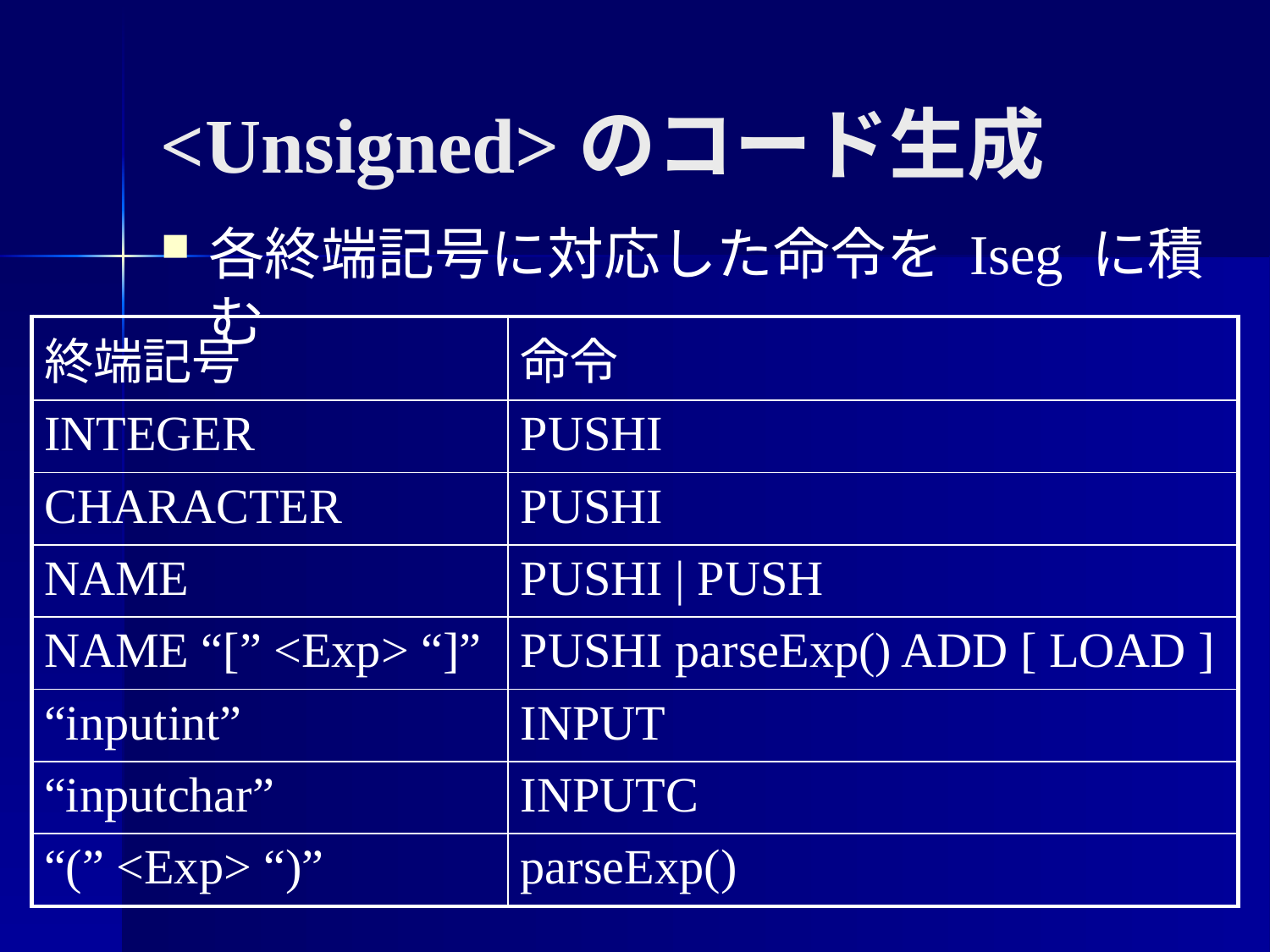

<Unsigned>のコード生成
各終端記号に対応した命令を Iseg に積む
| 終端記号 | 命令 |
| --- | --- |
| INTEGER | PUSHI |
| CHARACTER | PUSHI |
| NAME | PUSHI | PUSH |
| NAME “[” <Exp> “]” | PUSHI parseExp() ADD [ LOAD ] |
| “inputint” | INPUT |
| “inputchar” | INPUTC |
| “(” <Exp> “)” | parseExp() |